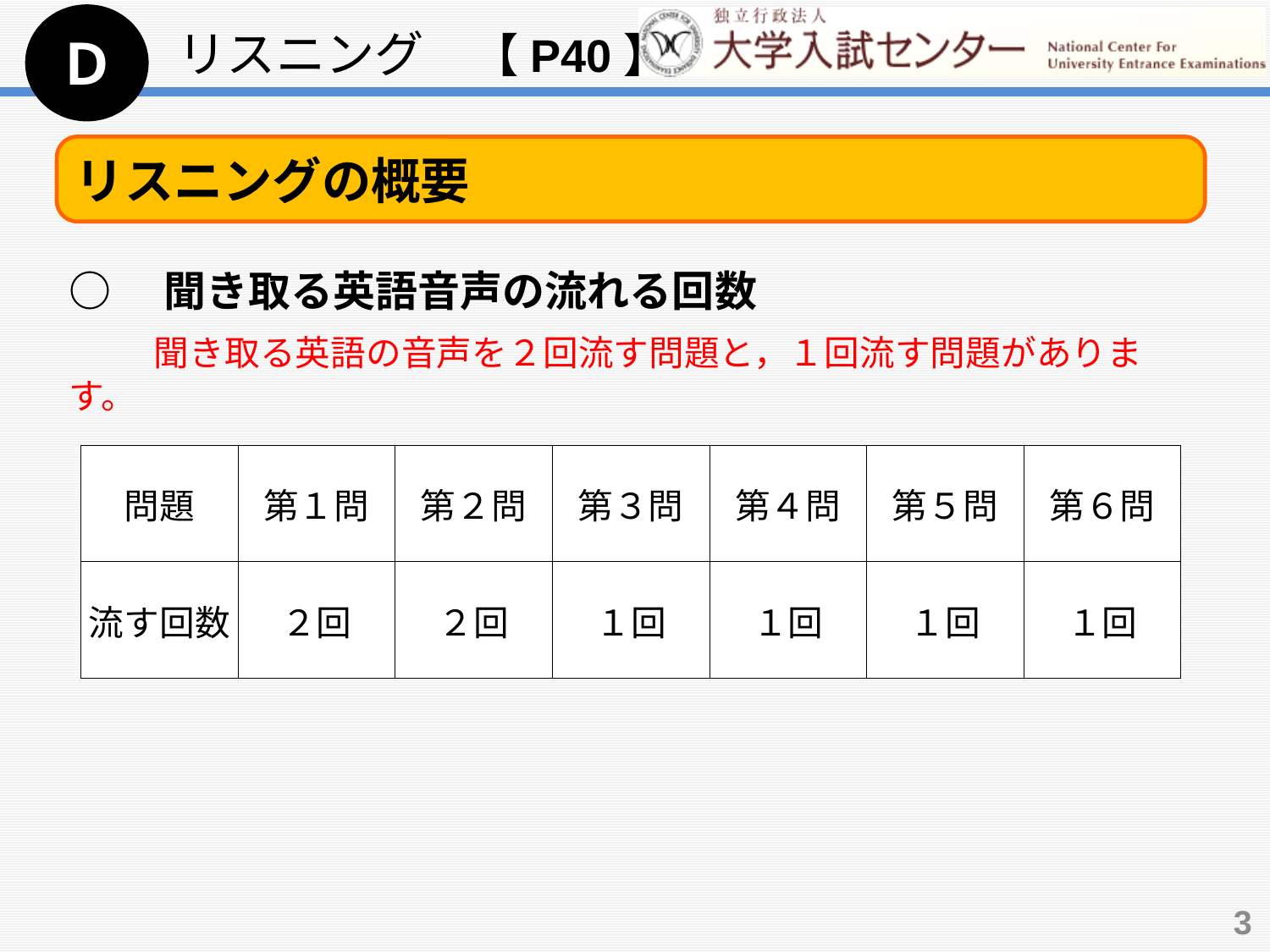

Ｄ
リスニング　【P40】
リスニングの概要
○　聞き取る英語音声の流れる回数
　　聞き取る英語の音声を２回流す問題と，１回流す問題があります。
| 問題 | 第１問 | 第２問 | 第３問 | 第４問 | 第５問 | 第６問 |
| --- | --- | --- | --- | --- | --- | --- |
| 流す回数 | ２回 | ２回 | １回 | １回 | １回 | １回 |
3